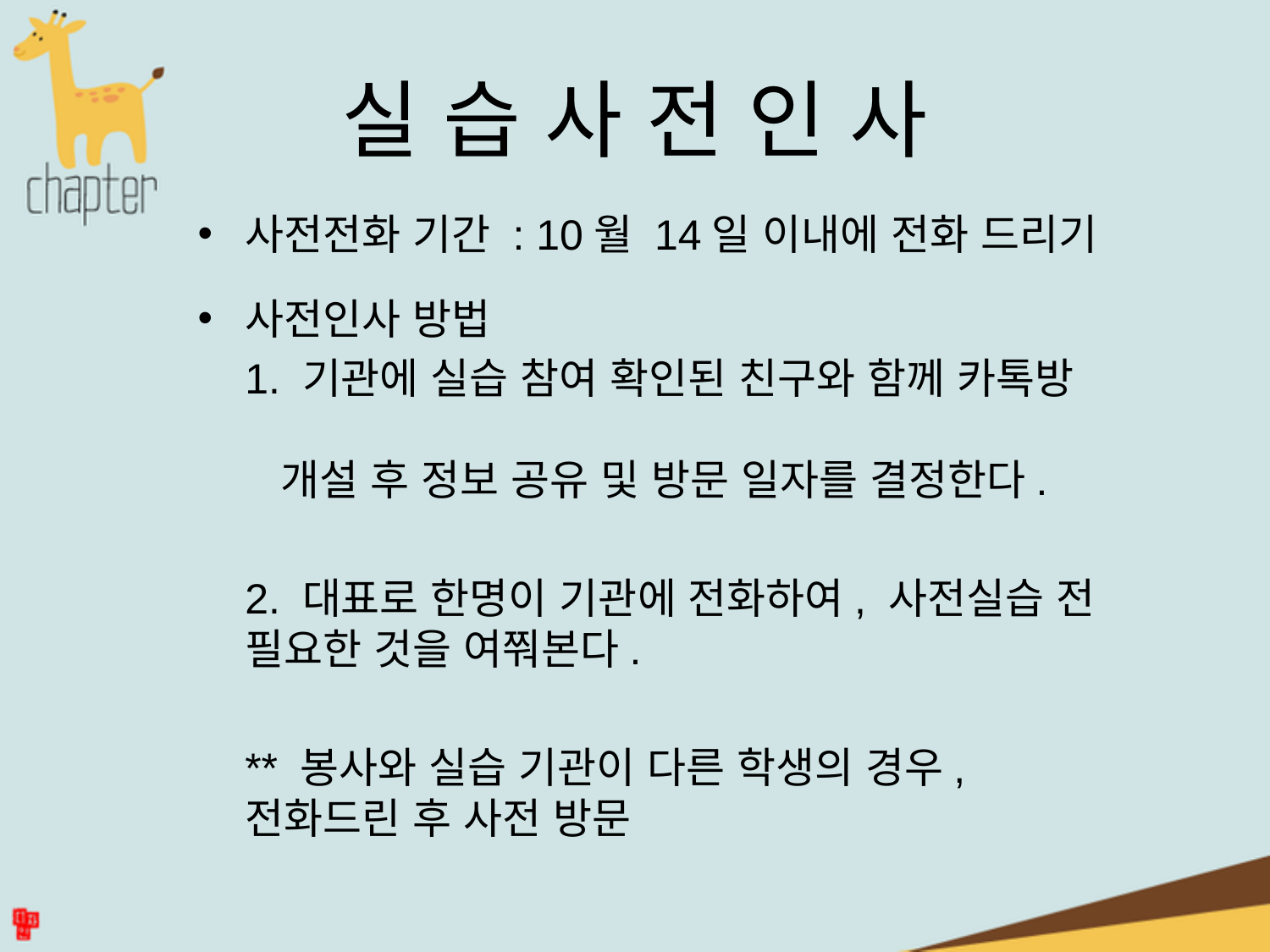

# 실 습 사 전 인 사
사전전화 기간 : 10월 14일 이내에 전화 드리기
사전인사 방법
    1. 기관에 실습 참여 확인된 친구와 함께 카톡방
   개설 후 정보 공유 및 방문 일자를 결정한다.

    2. 대표로 한명이 기관에 전화하여, 사전실습 전 필요한 것을 여쭤본다.

    ** 봉사와 실습 기관이 다른 학생의 경우, 전화드린 후 사전 방문